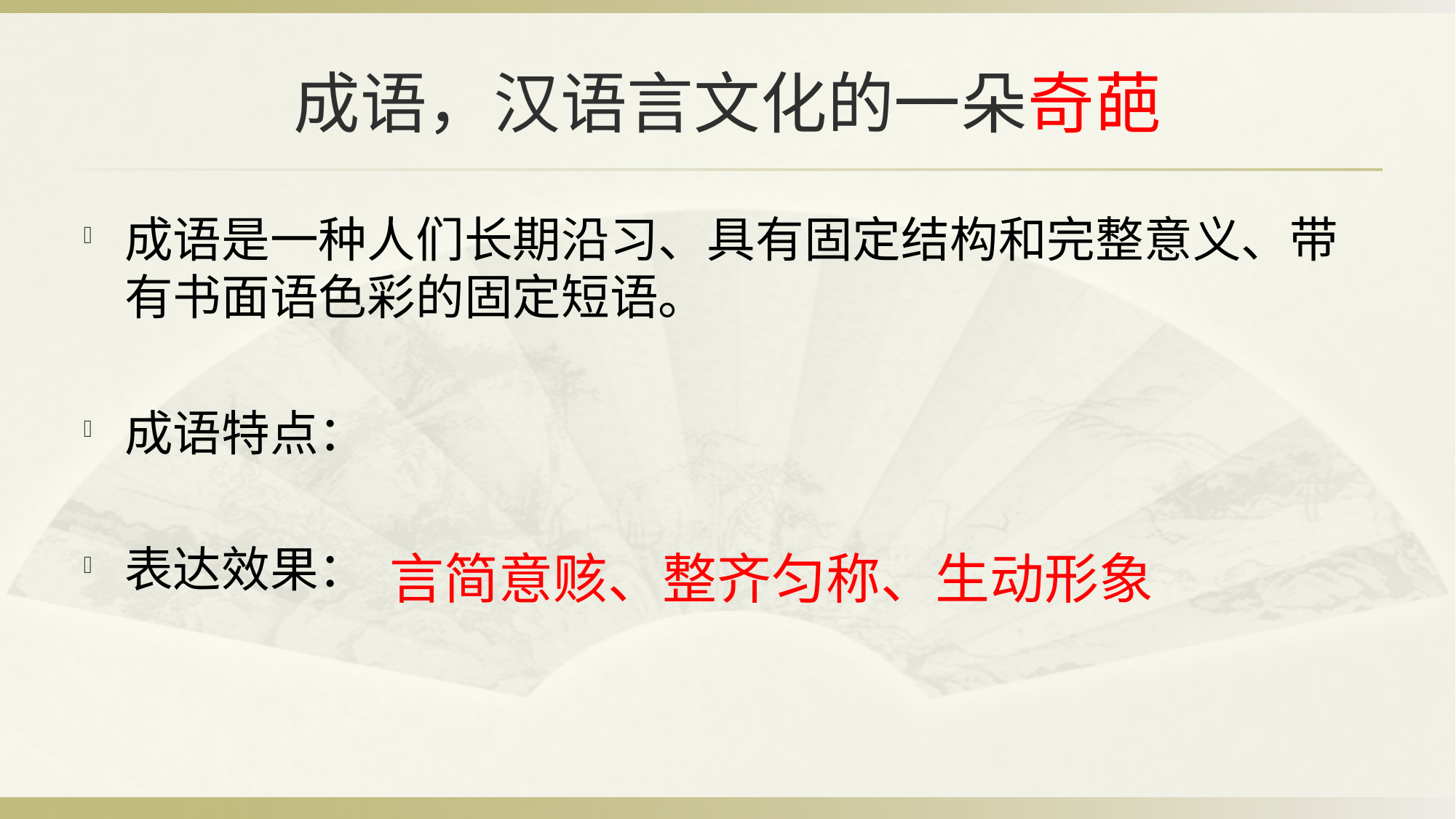

# 成语，汉语言文化的一朵奇葩
成语是一种人们长期沿习、具有固定结构和完整意义、带有书面语色彩的固定短语。

成语特点：

表达效果：
言简意赅、整齐匀称、生动形象